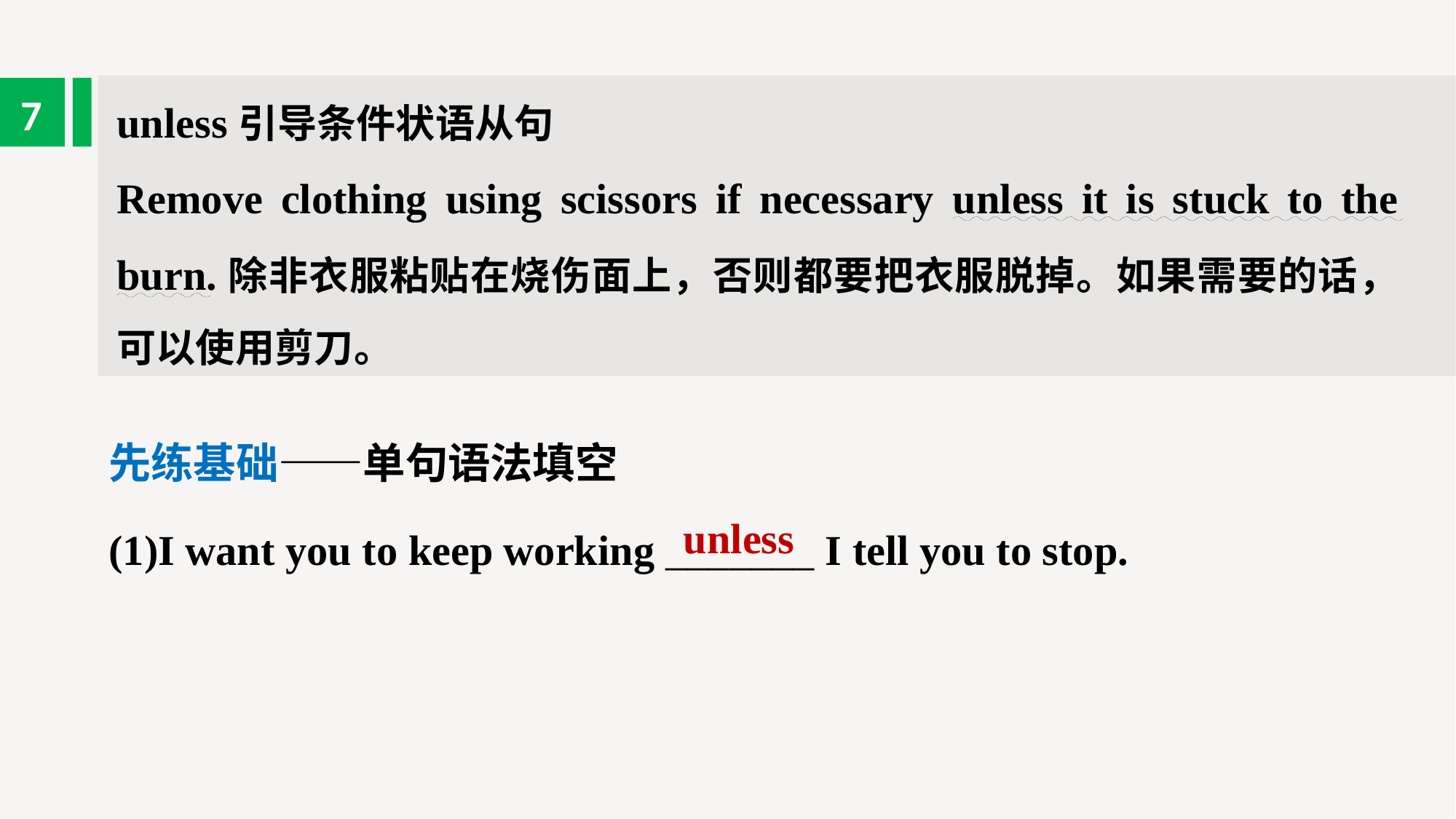

unless引导条件状语从句
Remove clothing using scissors if necessary unless it is stuck to the burn.除非衣服粘贴在烧伤面上，否则都要把衣服脱掉。如果需要的话，可以使用剪刀。

7
先练基础——单句语法填空
(1)I want you to keep working _______ I tell you to stop.
unless